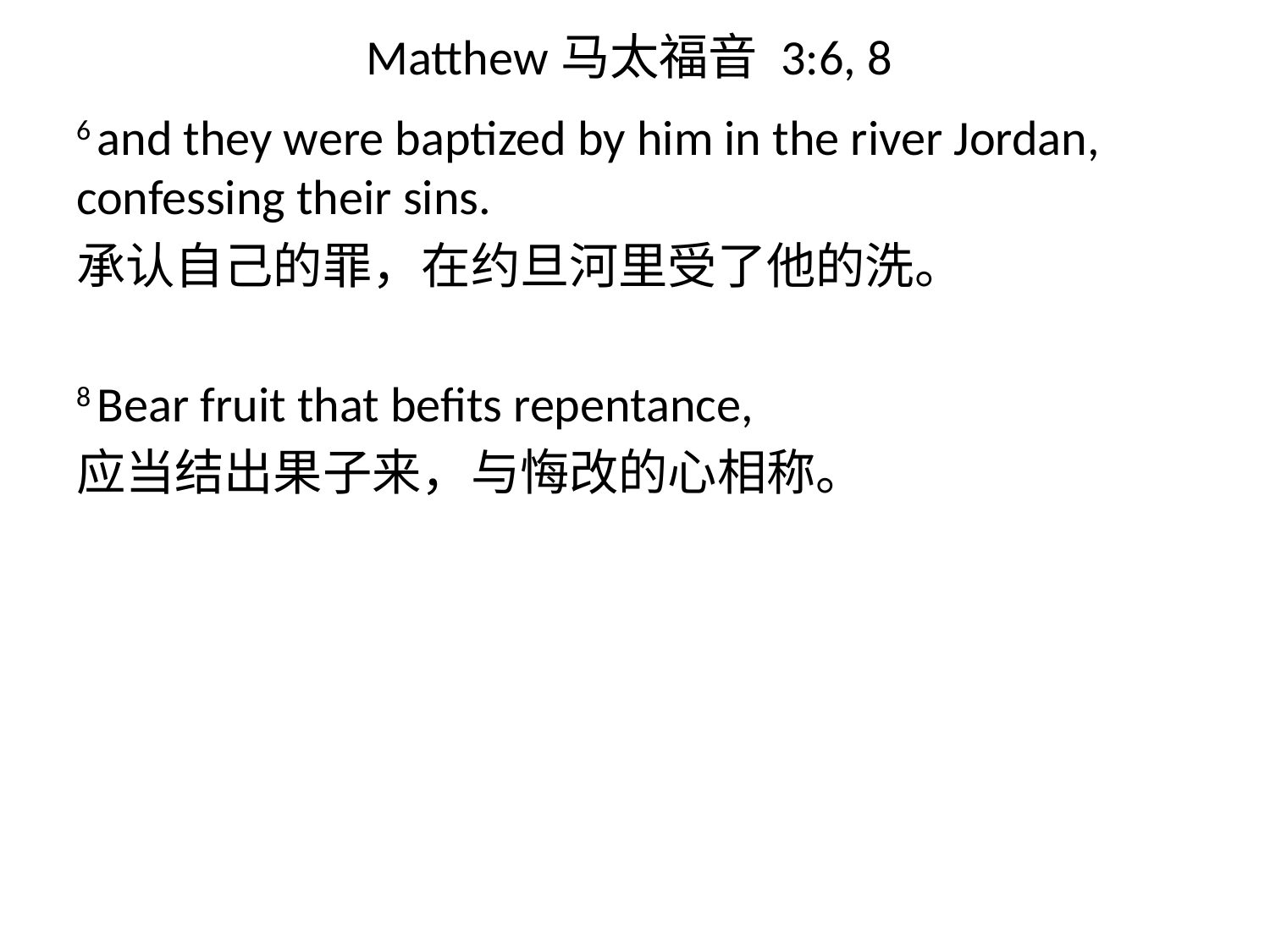

# Matthew马太福音 3:6, 8
6 and they were baptized by him in the river Jordan, confessing their sins.
承认自己的罪，在约旦河里受了他的洗。

8 Bear fruit that befits repentance,
应当结出果子来，与悔改的心相称。